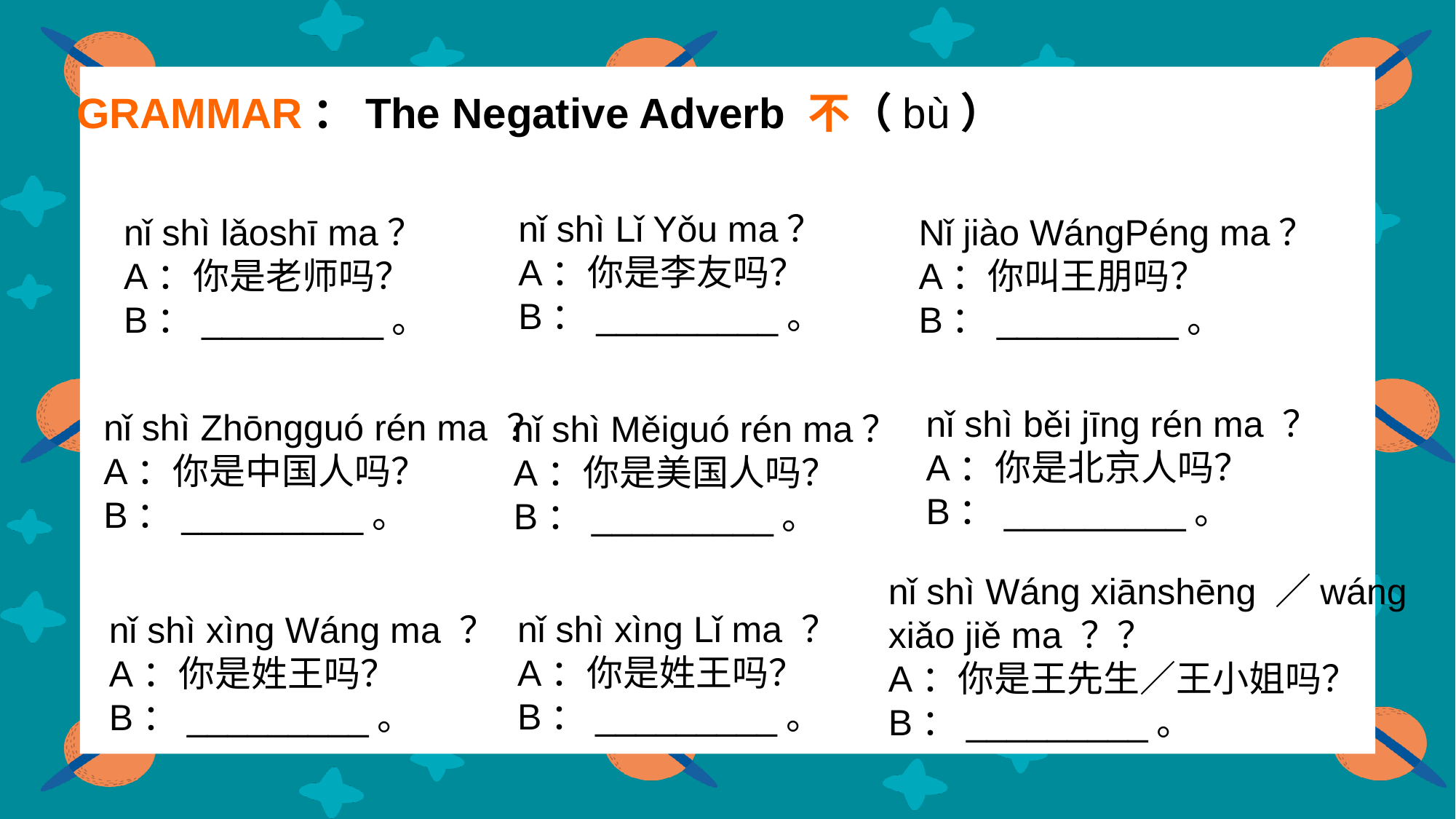

GRAMMAR：The Negative Adverb 不（bù）
nǐ shì Lǐ Yǒu ma？
A：你是李友吗？
B：_________。
Nǐ jiào WángPéng ma？
A：你叫王朋吗？
B：_________。
nǐ shì lǎoshī ma？
A：你是老师吗？
B：_________。
nǐ shì běi jīng rén ma ？
A：你是北京人吗？
B：_________。
nǐ shì Zhōngguó rén ma ？
A：你是中国人吗？
B：_________。
nǐ shì Měiguó rén ma？
A：你是美国人吗？
B：_________。
nǐ shì Wáng xiānshēng ／wáng xiǎo jiě ma ？？
A：你是王先生／王小姐吗？
B：_________。
nǐ shì xìng Lǐ ma ？
A：你是姓王吗？
B：_________。
nǐ shì xìng Wáng ma ？
A：你是姓王吗？
B：_________。